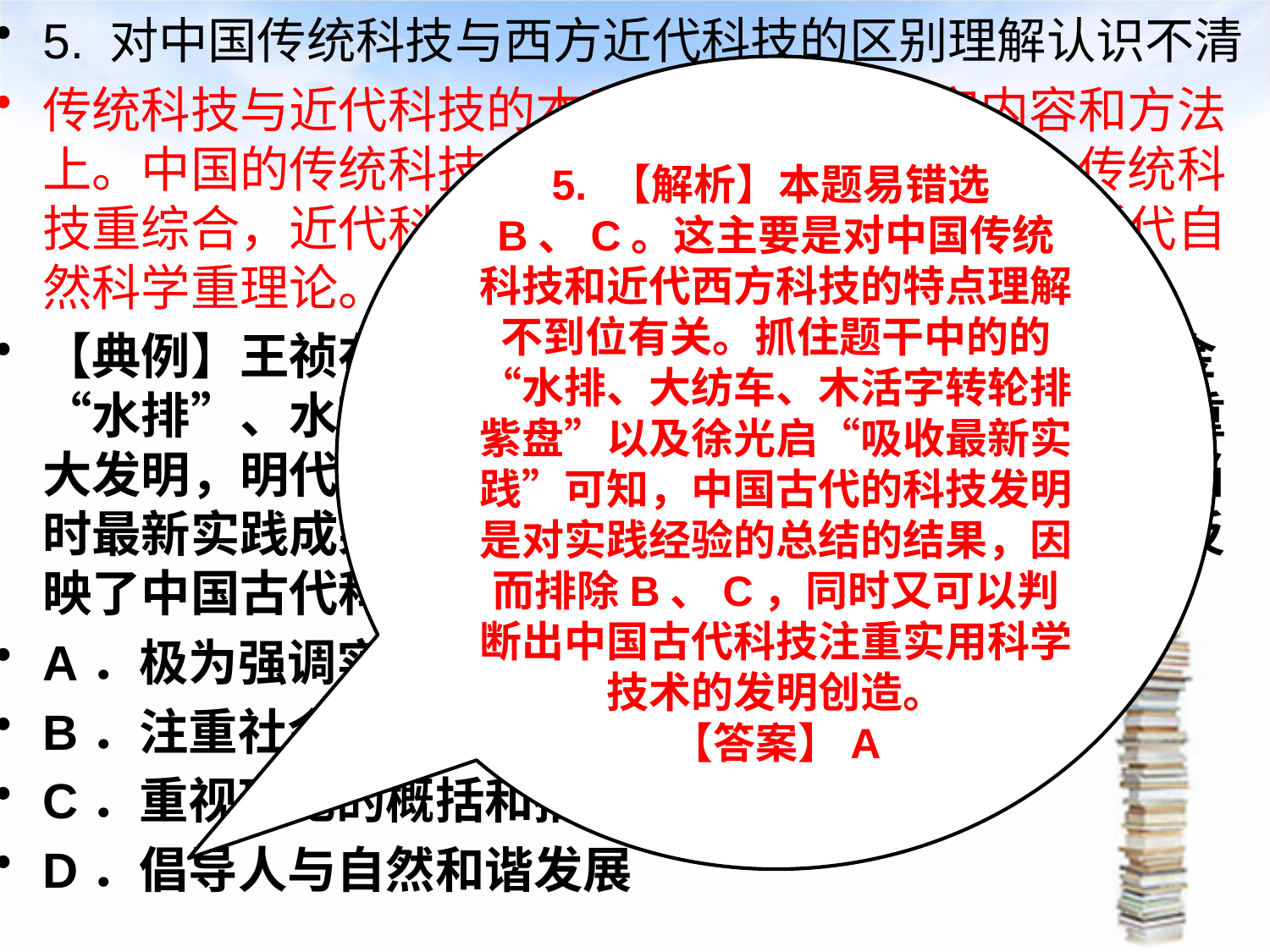

5. 对中国传统科技与西方近代科技的区别理解认识不清
传统科技与近代科技的本质区别主要在研究内容和方法上。中国的传统科技重经验，近代科技重实验；传统科技重综合，近代科技重分析；传统科技重实用，近代自然科学重理论。
【典例】王祯在《农书·农器图谱》中详细记载了冶金“水排”、水转大纺车、木活字和“转轮排字盘”等重大发明，明代徐光启编写的《农政全书》既注意吸收当时最新实践成果又积极开展农业科技实验。这些现象反映了中国古代科学思想的主要特点是（  ）
A．极为强调实用科学技术
B．注重社会科学理论研究
C．重视理论的概括和抽象
D．倡导人与自然和谐发展
#
5. 【解析】本题易错选B、C。这主要是对中国传统科技和近代西方科技的特点理解不到位有关。抓住题干中的的“水排、大纺车、木活字转轮排紫盘”以及徐光启“吸收最新实践”可知，中国古代的科技发明是对实践经验的总结的结果，因而排除B、C，同时又可以判断出中国古代科技注重实用科学技术的发明创造。
【答案】A